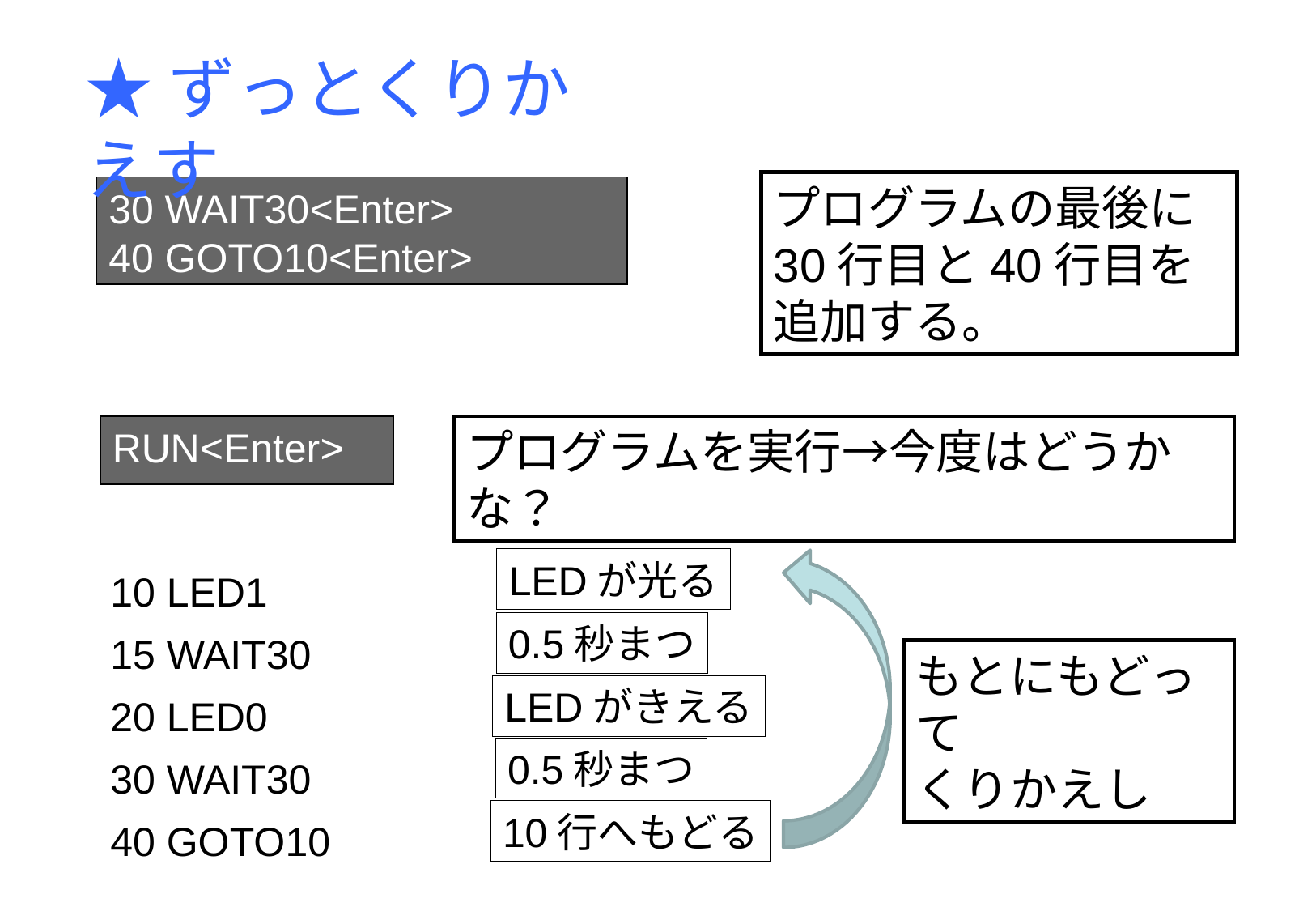

★ずっとくりかえす
プログラムの最後に
30行目と40行目を
追加する。
30 WAIT30<Enter>
40 GOTO10<Enter>
RUN<Enter>
プログラムを実行→今度はどうかな？

10 LED1
15 WAIT30
20 LED0
30 WAIT30
40 GOTO10
LEDが光る
0.5秒まつ
もとにもどって
くりかえし
LEDがきえる
0.5秒まつ
10行へもどる